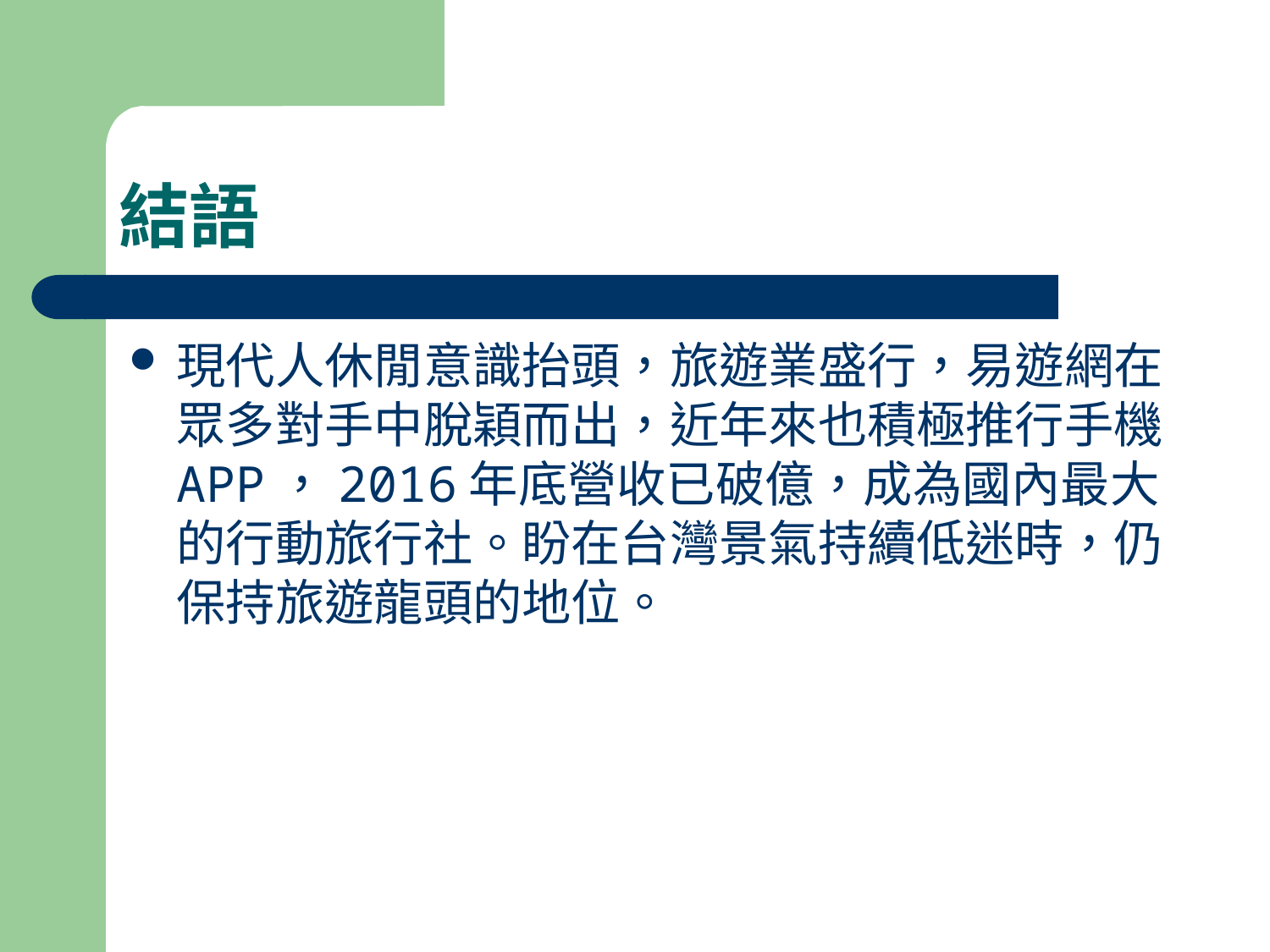

# 結語
現代人休閒意識抬頭，旅遊業盛行，易遊網在眾多對手中脫穎而出，近年來也積極推行手機APP，2016年底營收已破億，成為國內最大的行動旅行社。盼在台灣景氣持續低迷時，仍保持旅遊龍頭的地位。